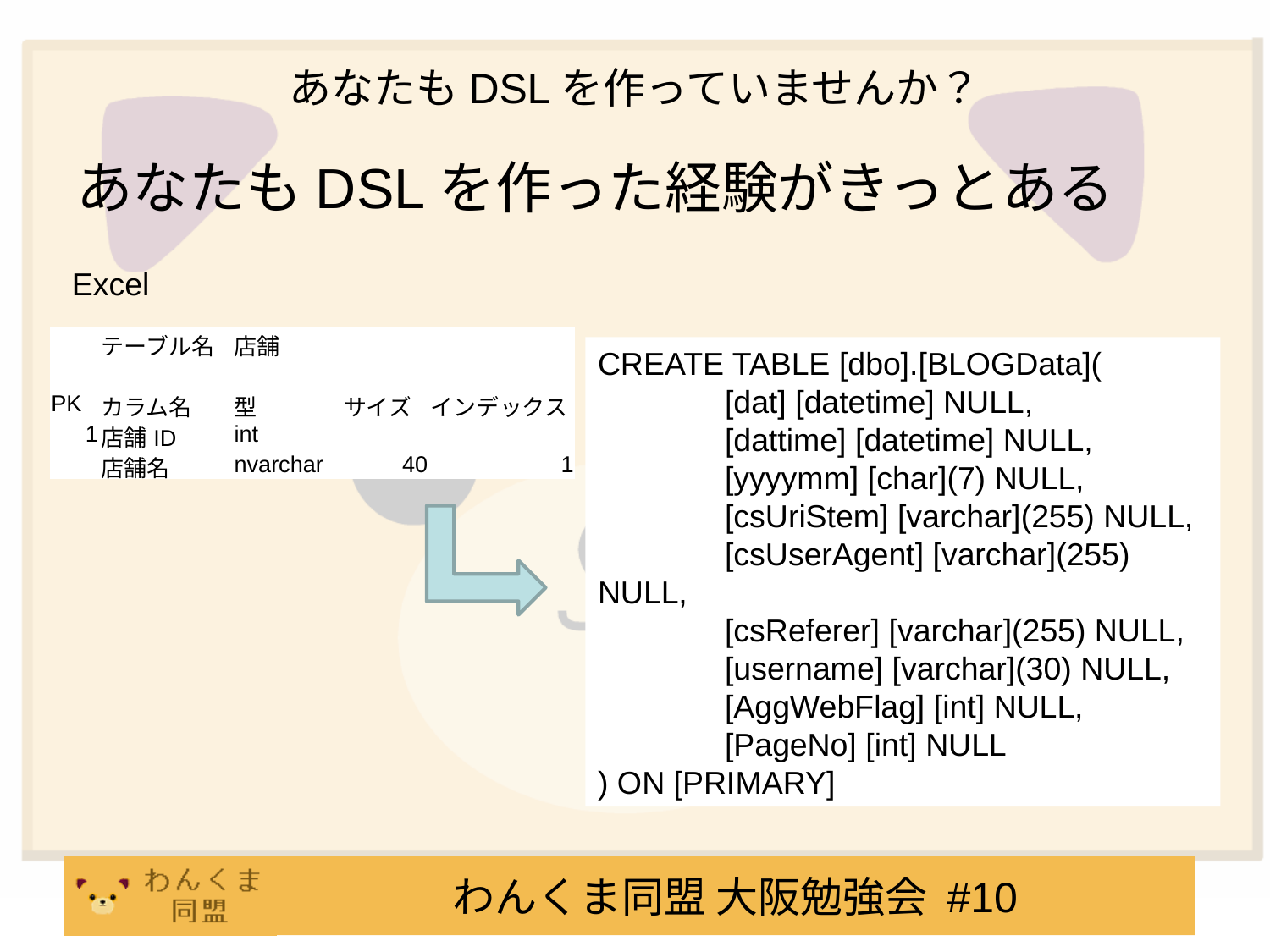

# あなたもDSLを作っていませんか？
あなたもDSLを作った経験がきっとある
Excel
|  | テーブル名 | 店舗 |  |  |
| --- | --- | --- | --- | --- |
|  |  |  |  |  |
| PK | カラム名 | 型 | サイズ | インデックス |
| 1 | 店舗ID | int |  |  |
|  | 店舗名 | nvarchar | 40 | 1 |
CREATE TABLE [dbo].[BLOGData](
	[dat] [datetime] NULL,
	[dattime] [datetime] NULL,
	[yyyymm] [char](7) NULL,
	[csUriStem] [varchar](255) NULL,
	[csUserAgent] [varchar](255) NULL,
	[csReferer] [varchar](255) NULL,
	[username] [varchar](30) NULL,
	[AggWebFlag] [int] NULL,
	[PageNo] [int] NULL
) ON [PRIMARY]